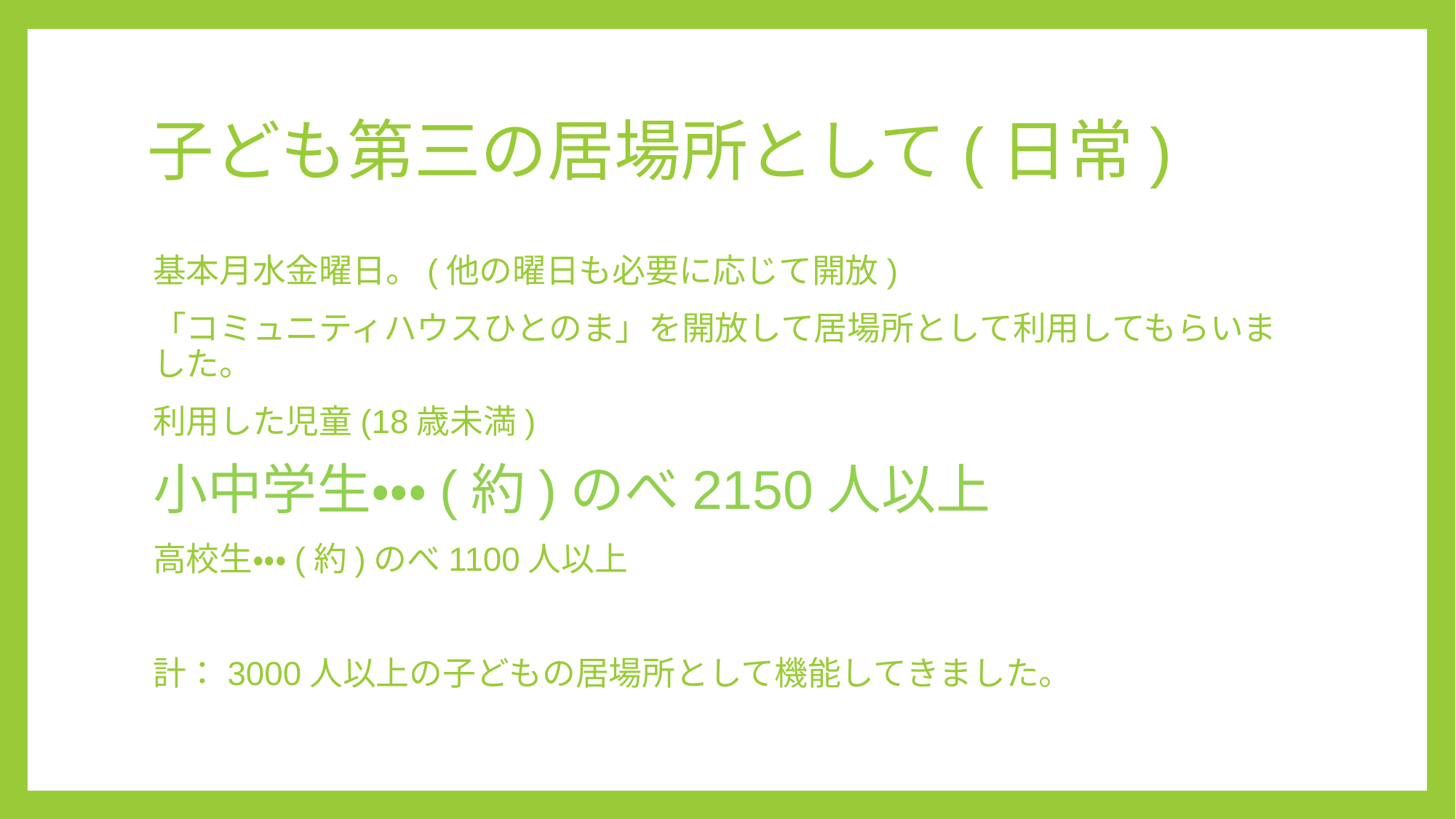

# 子ども第三の居場所として(日常)
基本月水金曜日。(他の曜日も必要に応じて開放)
「コミュニティハウスひとのま」を開放して居場所として利用してもらいました。
利用した児童(18歳未満)
小中学生・・・(約)のべ2150人以上
高校生・・・(約)のべ1100人以上

計：3000人以上の子どもの居場所として機能してきました。